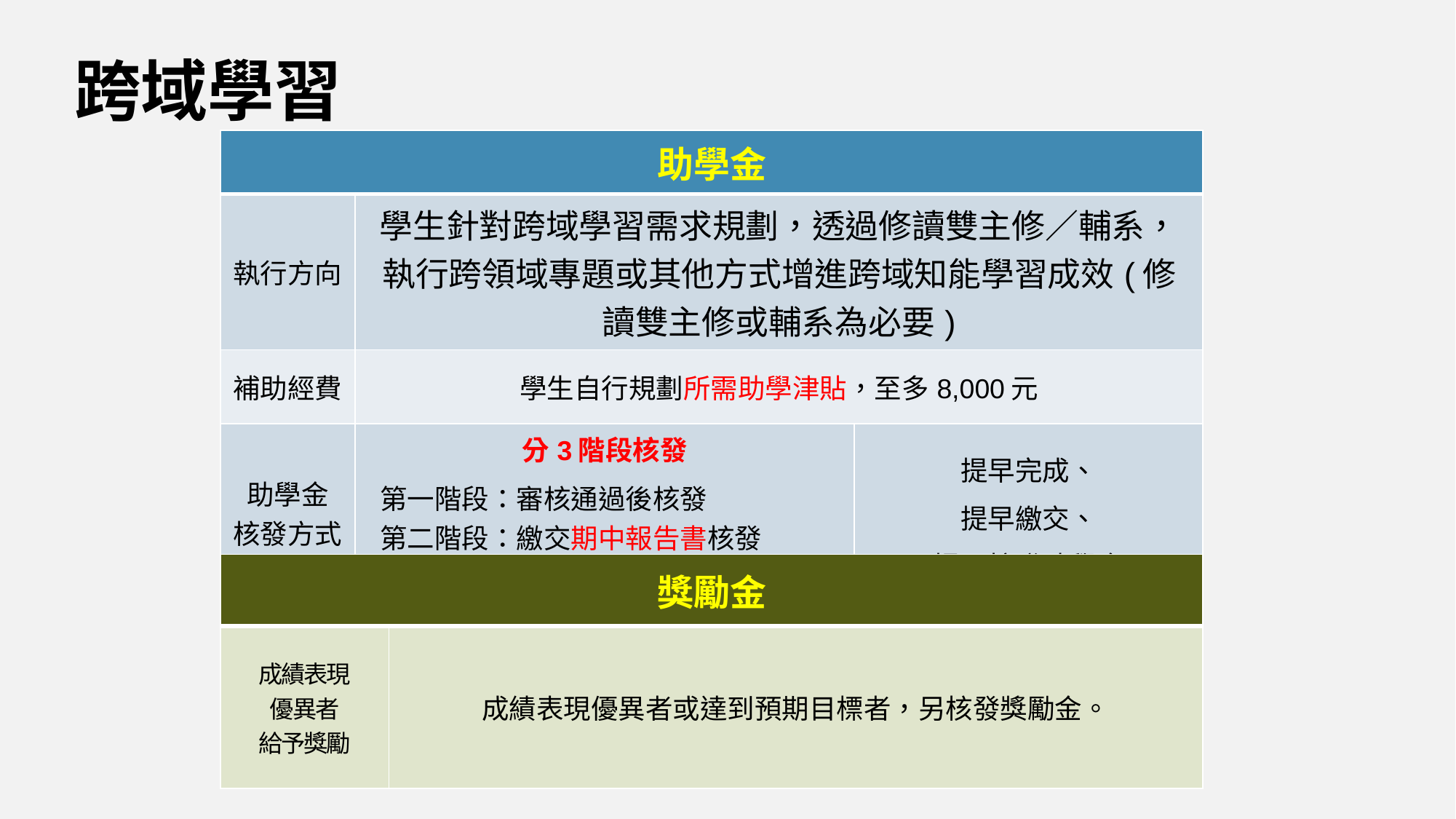

跨域學習
| 助學金 |  |  |
| --- | --- | --- |
| 執行方向 | 學生針對跨域學習需求規劃，透過修讀雙主修／輔系，執行跨領域專題或其他方式增進跨域知能學習成效(修讀雙主修或輔系為必要) |  |
| 補助經費 | 學生自行規劃所需助學津貼，至多8,000元 |  |
| 助學金 核發方式 | 分3階段核發 第一階段：審核通過後核發 第二階段：繳交期中報告書核發 第三階段：繳交期末報告書核發 | 提早完成、 提早繳交、 提早核發助學金 |
| 獎勵金 |  |
| --- | --- |
| 成績表現 優異者 給予獎勵 | 成績表現優異者或達到預期目標者，另核發獎勵金。 |